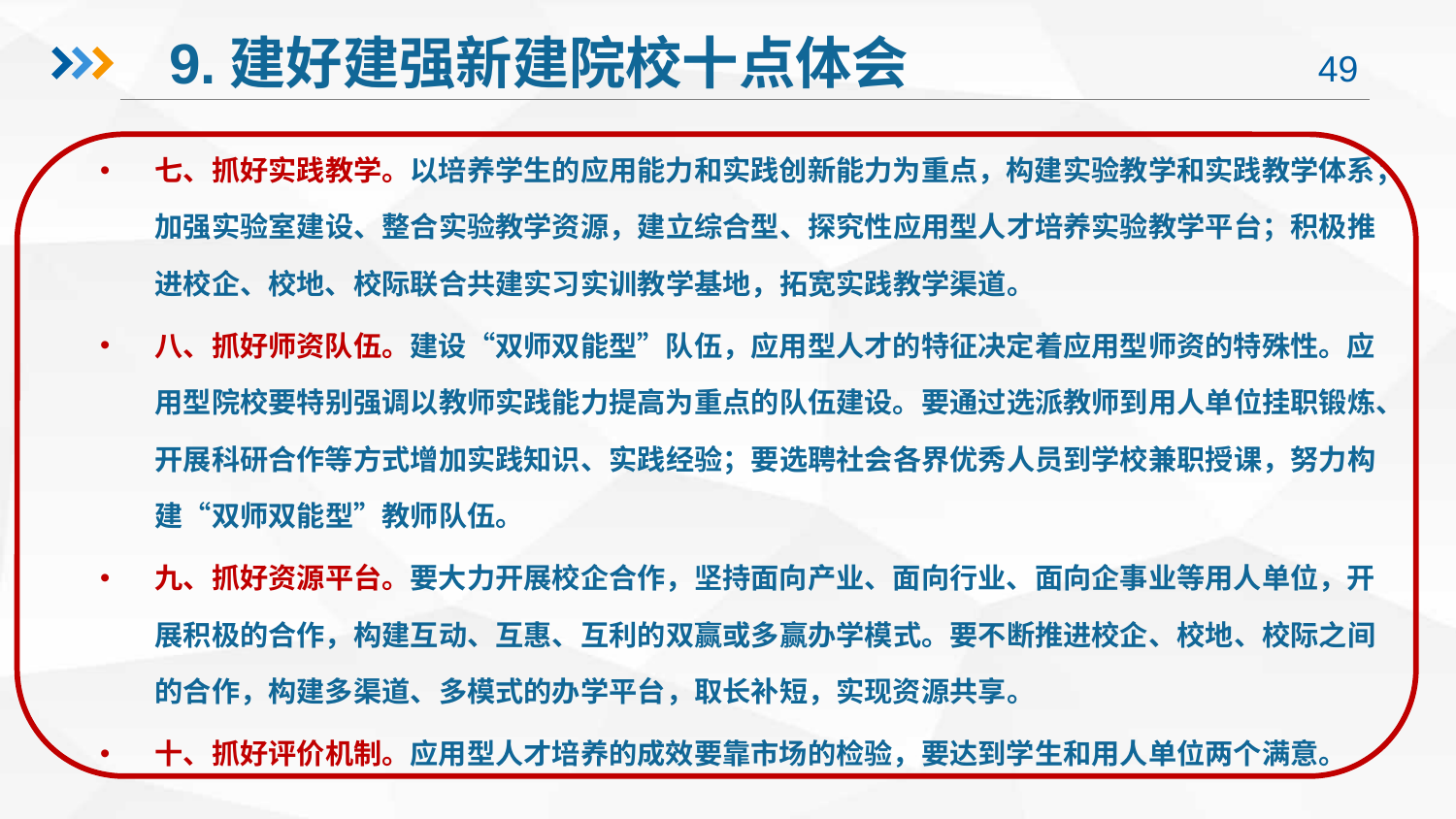

9.建好建强新建院校十点体会
七、抓好实践教学。以培养学生的应用能力和实践创新能力为重点，构建实验教学和实践教学体系；加强实验室建设、整合实验教学资源，建立综合型、探究性应用型人才培养实验教学平台；积极推进校企、校地、校际联合共建实习实训教学基地，拓宽实践教学渠道。
八、抓好师资队伍。建设“双师双能型”队伍，应用型人才的特征决定着应用型师资的特殊性。应用型院校要特别强调以教师实践能力提高为重点的队伍建设。要通过选派教师到用人单位挂职锻炼、开展科研合作等方式增加实践知识、实践经验；要选聘社会各界优秀人员到学校兼职授课，努力构建“双师双能型”教师队伍。
九、抓好资源平台。要大力开展校企合作，坚持面向产业、面向行业、面向企事业等用人单位，开展积极的合作，构建互动、互惠、互利的双赢或多赢办学模式。要不断推进校企、校地、校际之间的合作，构建多渠道、多模式的办学平台，取长补短，实现资源共享。
十、抓好评价机制。应用型人才培养的成效要靠市场的检验，要达到学生和用人单位两个满意。